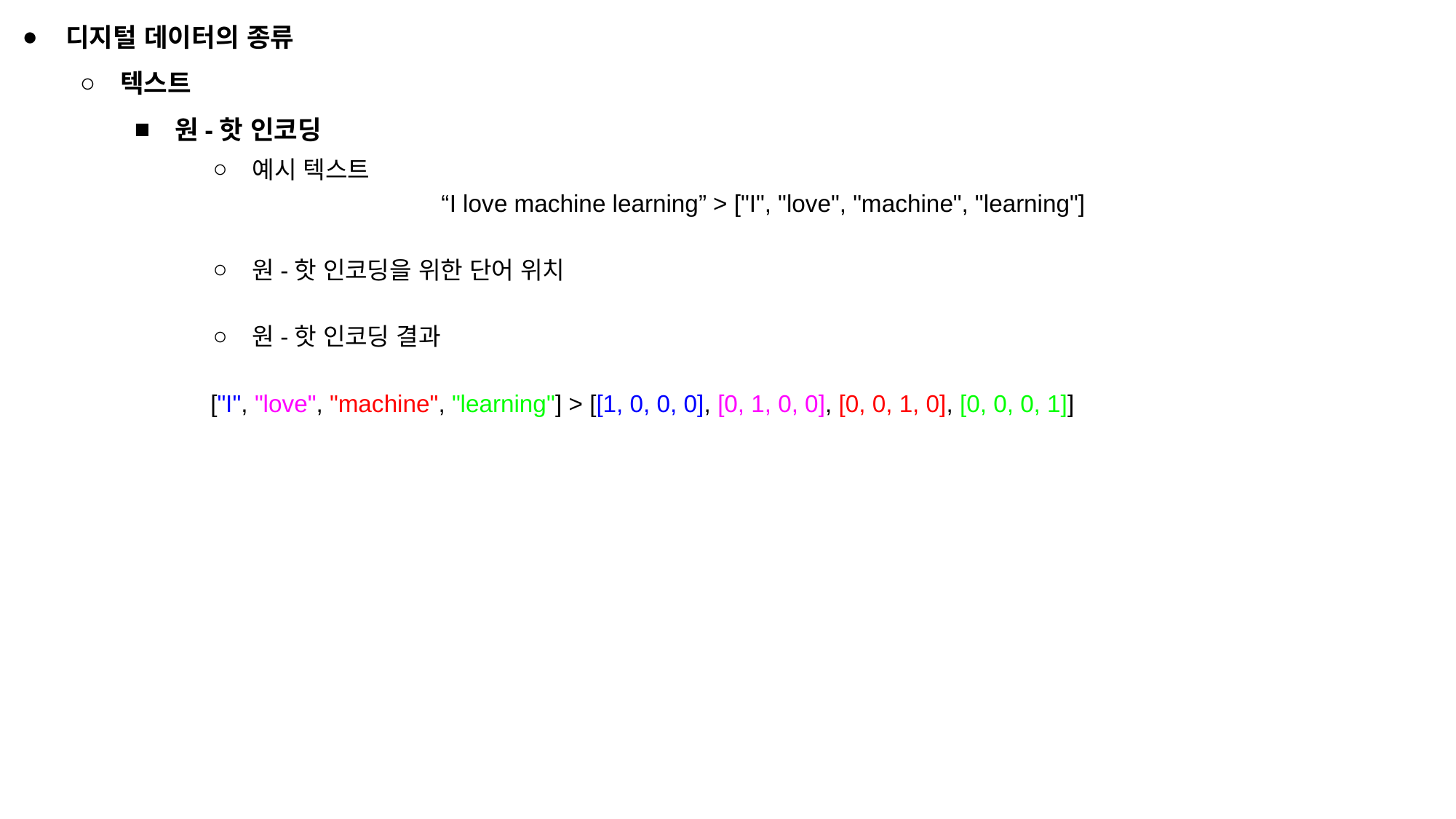

디지털 데이터의 종류
텍스트
원-핫 인코딩

예시 텍스트
                    “I love machine learning” > ["I", "love", "machine", "learning"]

원-핫 인코딩을 위한 단어 위치

원-핫 인코딩 결과

          ["I", "love", "machine", "learning"] > [[1, 0, 0, 0], [0, 1, 0, 0], [0, 0, 1, 0], [0, 0, 0, 1]]